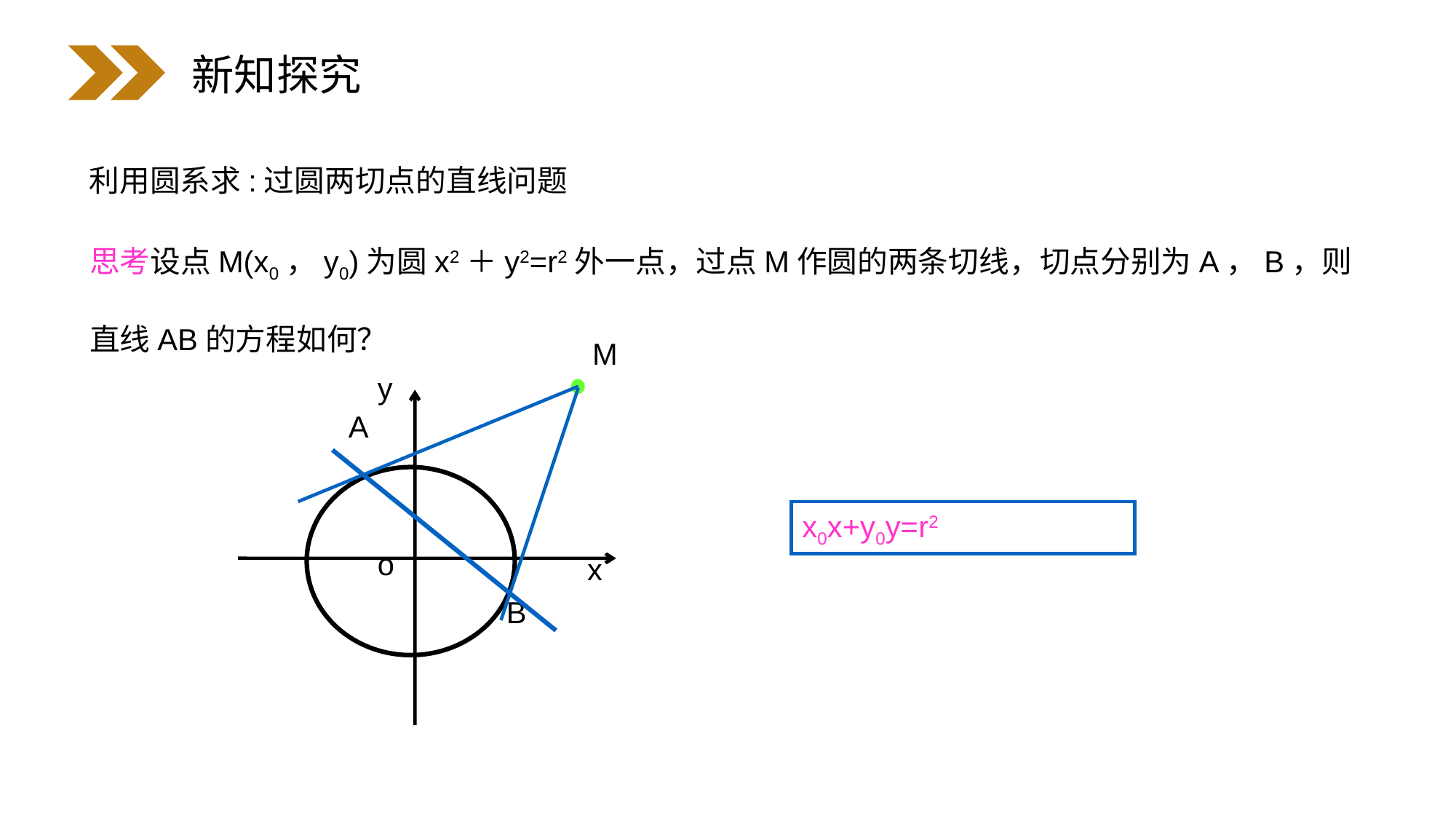

新知探究
利用圆系求:过圆两切点的直线问题

思考设点M(x0，y0)为圆x2＋y2=r2外一点，过点M作圆的两条切线，切点分别为A，B，则直线AB的方程如何？
M
y

A

o
x

B
x0x+y0y=r2